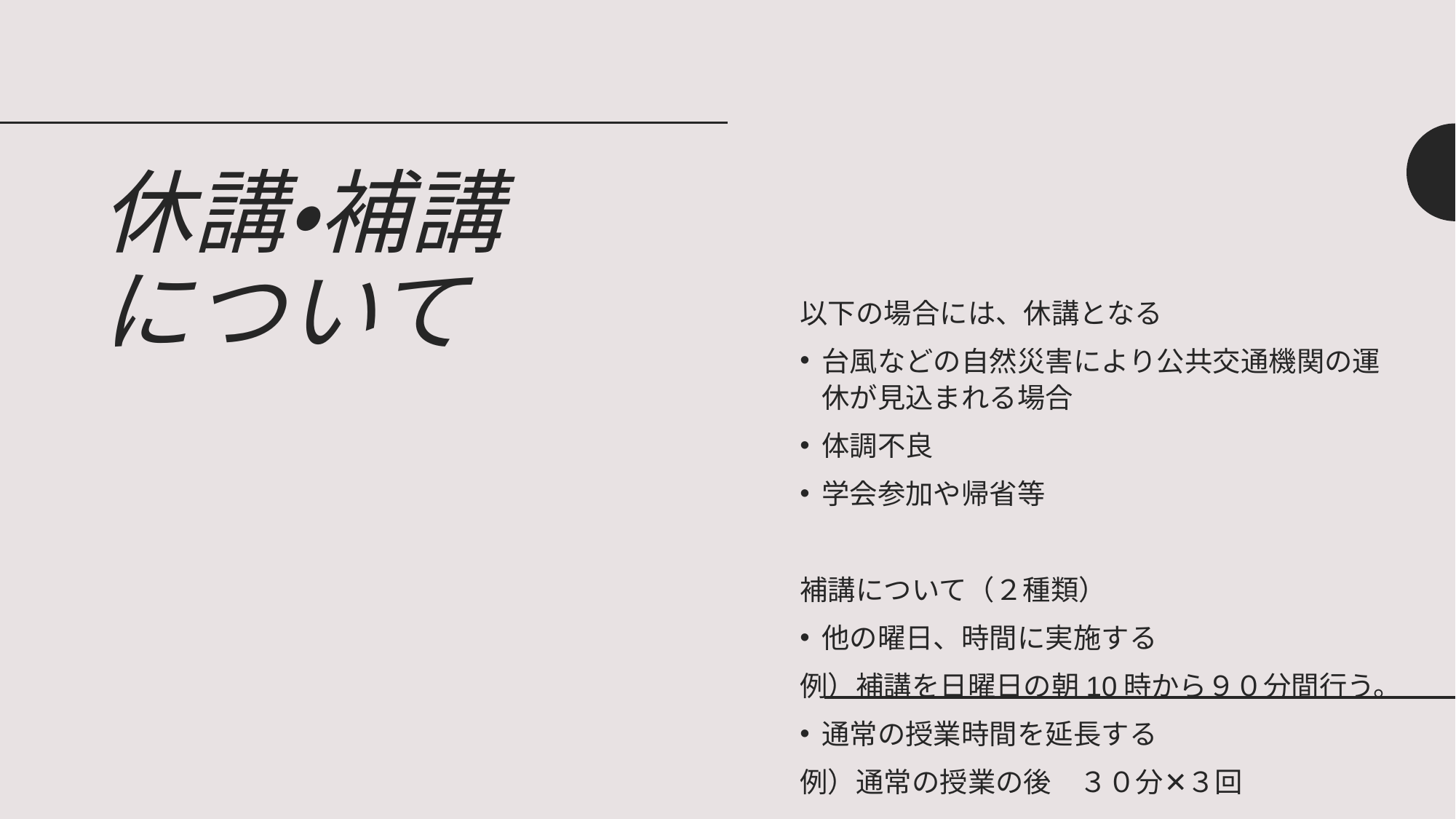

# 休講・補講 について
以下の場合には、休講となる
台風などの自然災害により公共交通機関の運休が見込まれる場合
体調不良
学会参加や帰省等

補講について（２種類）
他の曜日、時間に実施する
例）補講を日曜日の朝10時から９０分間行う。
通常の授業時間を延長する
例）通常の授業の後　３０分✕３回